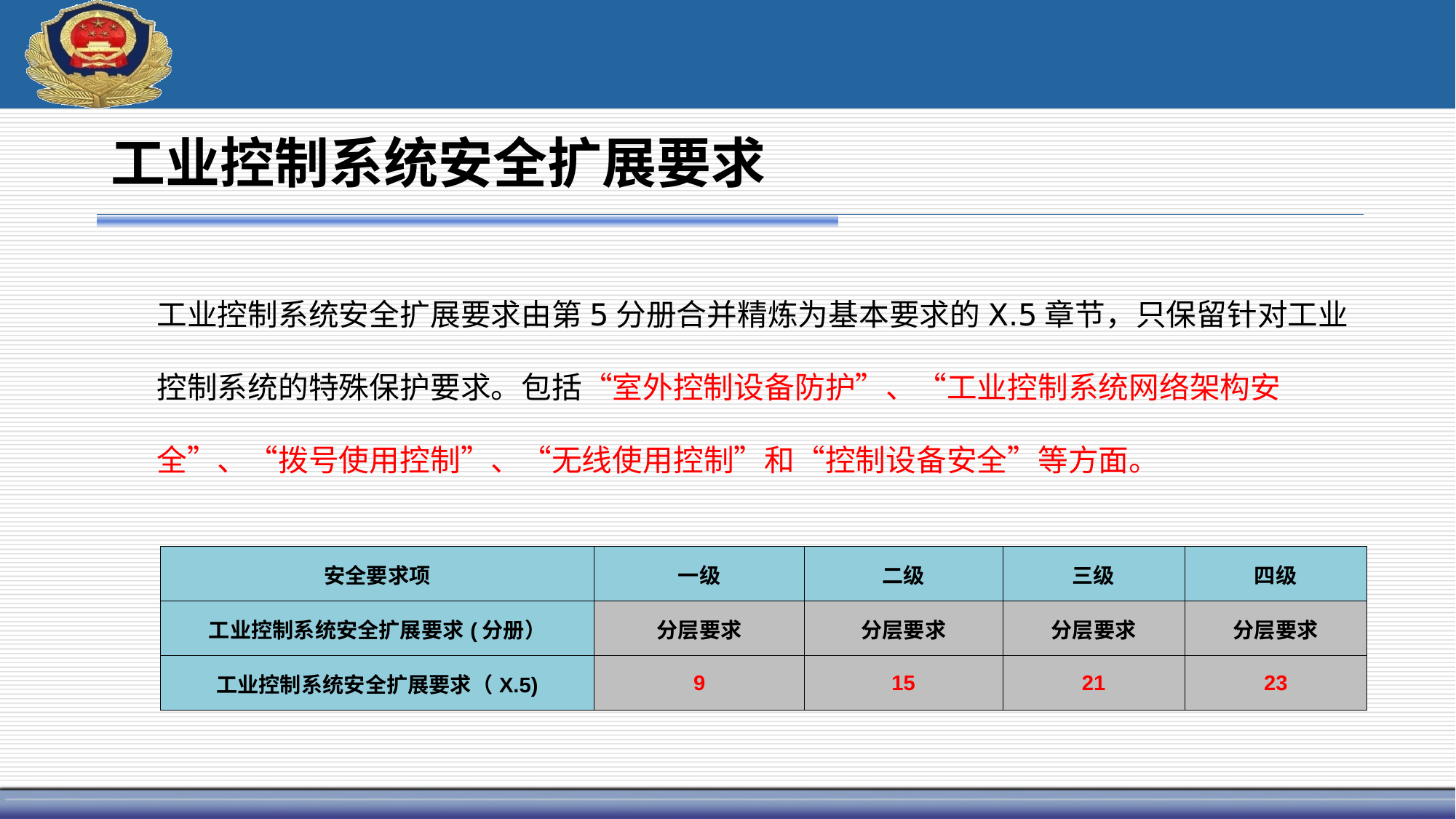

工业控制系统安全扩展要求
工业控制系统安全扩展要求由第5分册合并精炼为基本要求的X.5章节，只保留针对工业控制系统的特殊保护要求。包括“室外控制设备防护”、“工业控制系统网络架构安全”、“拨号使用控制”、“无线使用控制”和“控制设备安全”等方面。

| 安全要求项 | 一级 | 二级 | 三级 | 四级 |
| --- | --- | --- | --- | --- |
| 工业控制系统安全扩展要求(分册） | 分层要求 | 分层要求 | 分层要求 | 分层要求 |
| 工业控制系统安全扩展要求（X.5) | 9 | 15 | 21 | 23 |
87